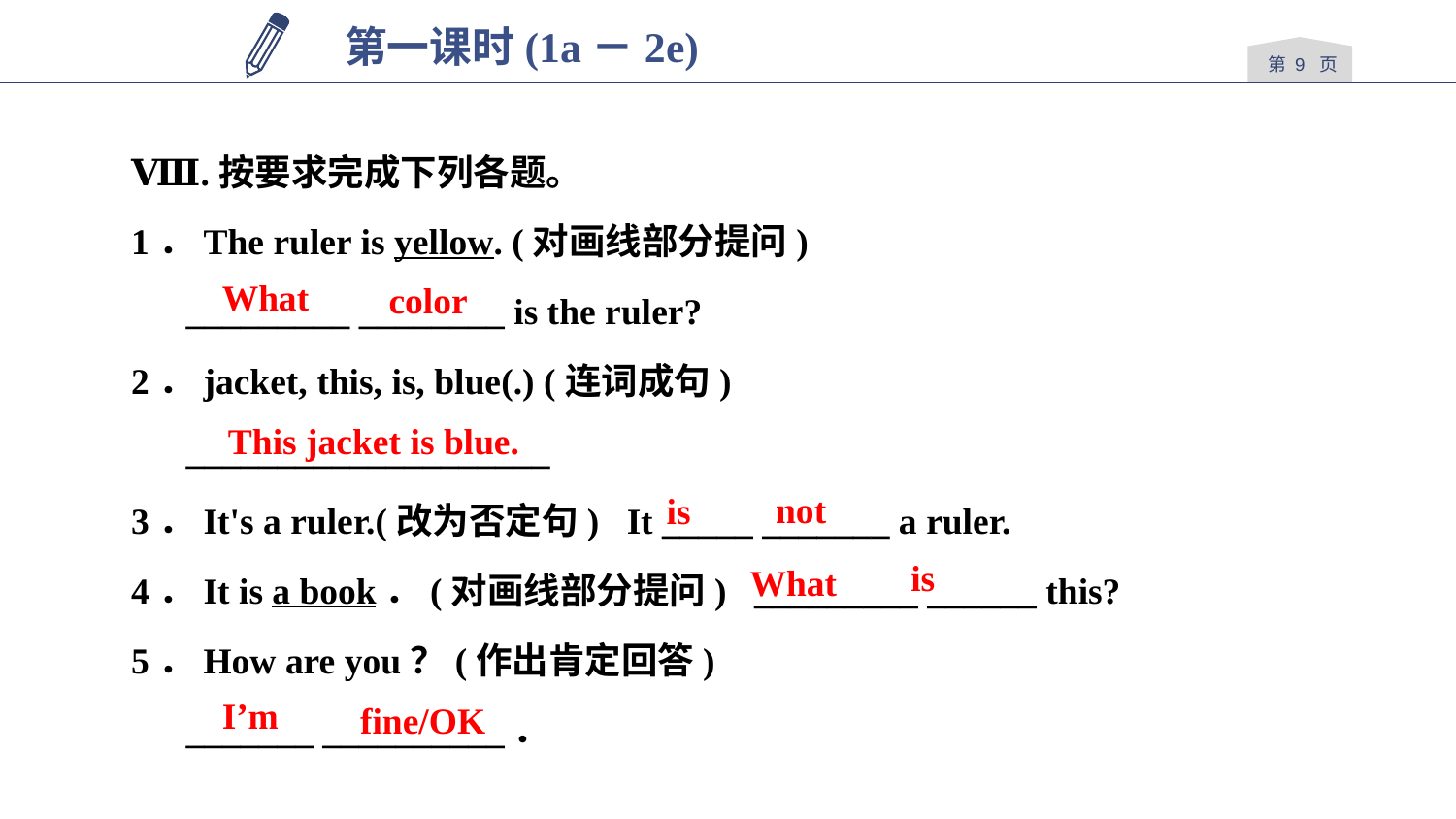

第一课时(1a－2e)

第 9  页
# Ⅷ.按要求完成下列各题。
1．The ruler is yellow. (对画线部分提问)
_________ ________ is the ruler?
2．jacket, this, is, blue(.) (连词成句)
____________________
3．It's a ruler.(改为否定句)   It _____ _______ a ruler.
4．It is a book．(对画线部分提问)   _________ ______ this?
5．How are you？(作出肯定回答)
_______ __________．
What
color
This jacket is blue.
not
is
is
What
I’m
fine/OK